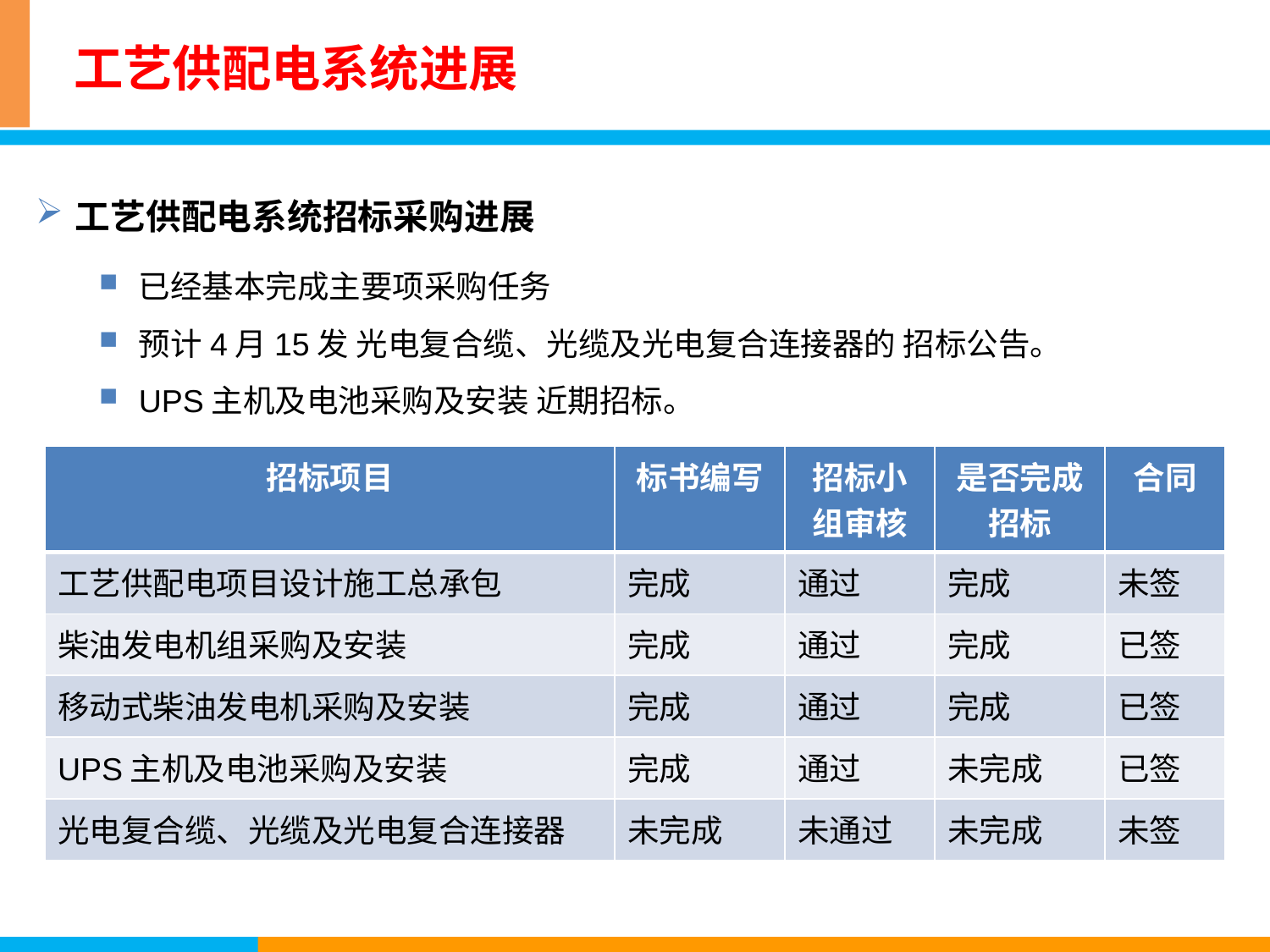

工艺供配电系统进展
工艺供配电系统招标采购进展
已经基本完成主要项采购任务
预计4月15发 光电复合缆、光缆及光电复合连接器的 招标公告。
UPS主机及电池采购及安装 近期招标。
| 招标项目 | 标书编写 | 招标小组审核 | 是否完成招标 | 合同 |
| --- | --- | --- | --- | --- |
| 工艺供配电项目设计施工总承包 | 完成 | 通过 | 完成 | 未签 |
| 柴油发电机组采购及安装 | 完成 | 通过 | 完成 | 已签 |
| 移动式柴油发电机采购及安装 | 完成 | 通过 | 完成 | 已签 |
| UPS主机及电池采购及安装 | 完成 | 通过 | 未完成 | 已签 |
| 光电复合缆、光缆及光电复合连接器 | 未完成 | 未通过 | 未完成 | 未签 |